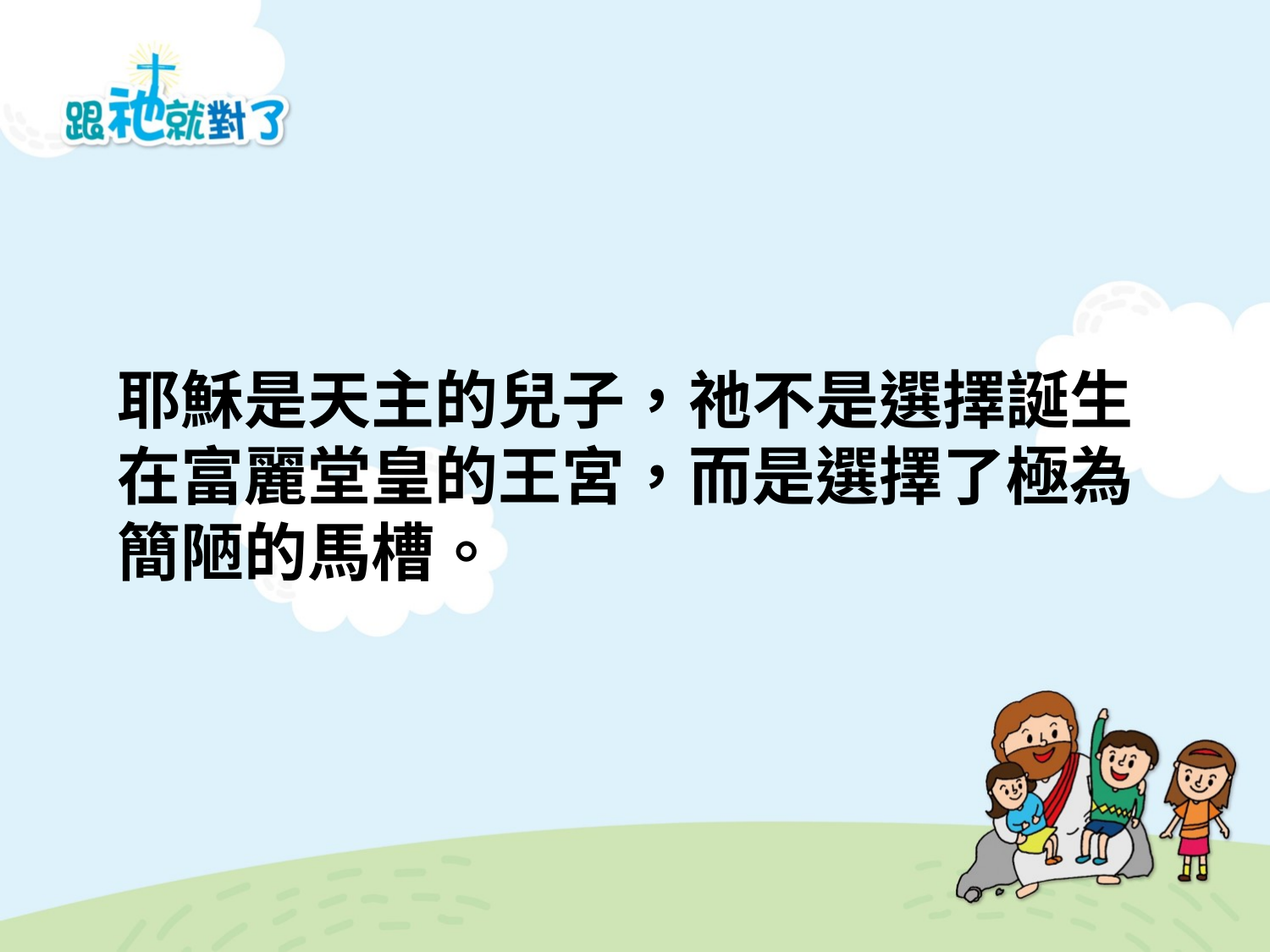

耶穌是天主的兒子，祂不是選擇誕生在富麗堂皇的王宮，而是選擇了極為簡陋的馬槽。